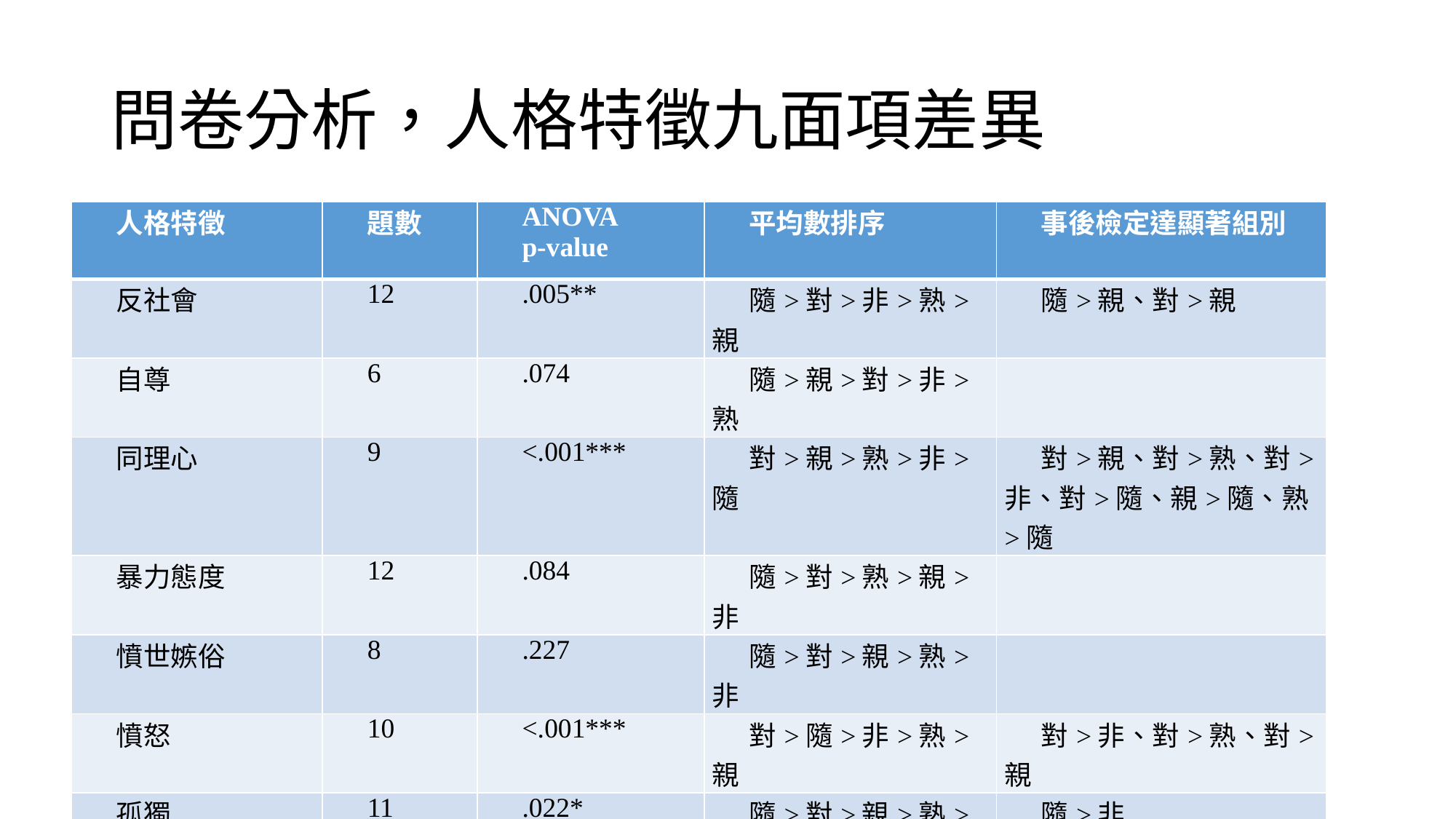

# 問卷分析，人格特徵九面項差異
| 人格特徵 | 題數 | ANOVA p-value | 平均數排序 | 事後檢定達顯著組別 |
| --- | --- | --- | --- | --- |
| 反社會 | 12 | .005\*\* | 隨>對>非>熟>親 | 隨>親、對>親 |
| 自尊 | 6 | .074 | 隨>親>對>非>熟 |  |
| 同理心 | 9 | <.001\*\*\* | 對>親>熟>非>隨 | 對>親、對>熟、對>非、對>隨、親>隨、熟>隨 |
| 暴力態度 | 12 | .084 | 隨>對>熟>親>非 |  |
| 憤世嫉俗 | 8 | .227 | 隨>對>親>熟>非 |  |
| 憤怒 | 10 | <.001\*\*\* | 對>隨>非>熟>親 | 對>非、對>熟、對>親 |
| 孤獨 | 11 | .022\* | 隨>對>親>熟>非 | 隨>非 |
| 憂鬱 | 10 | <.001\*\*\* | 對>隨>親>熟>非 | 對>親、對>熟、對>非 |
| 社交焦慮 | 11 | <.001\*\*\* | 對>隨>親>熟>非 | 對>親、對>熟、對>非 |